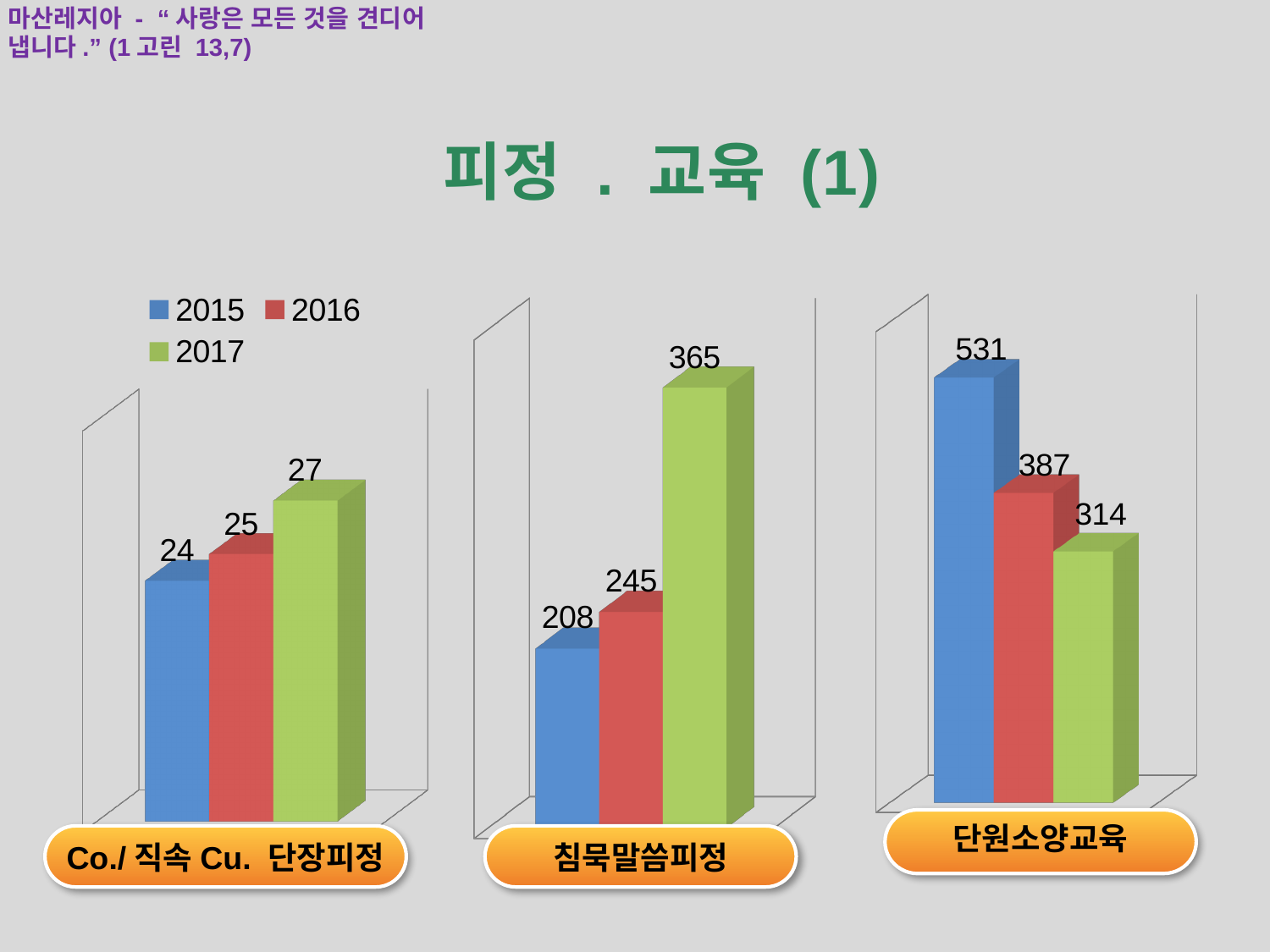

마산레지아 -  “사랑은 모든 것을 견디어 냅니다.” (1고린 13,7)
피정 . 교육 (1)

[unsupported chart]

Co./직속Cu. 단장피정

[unsupported chart]

침묵말씀피정

[unsupported chart]